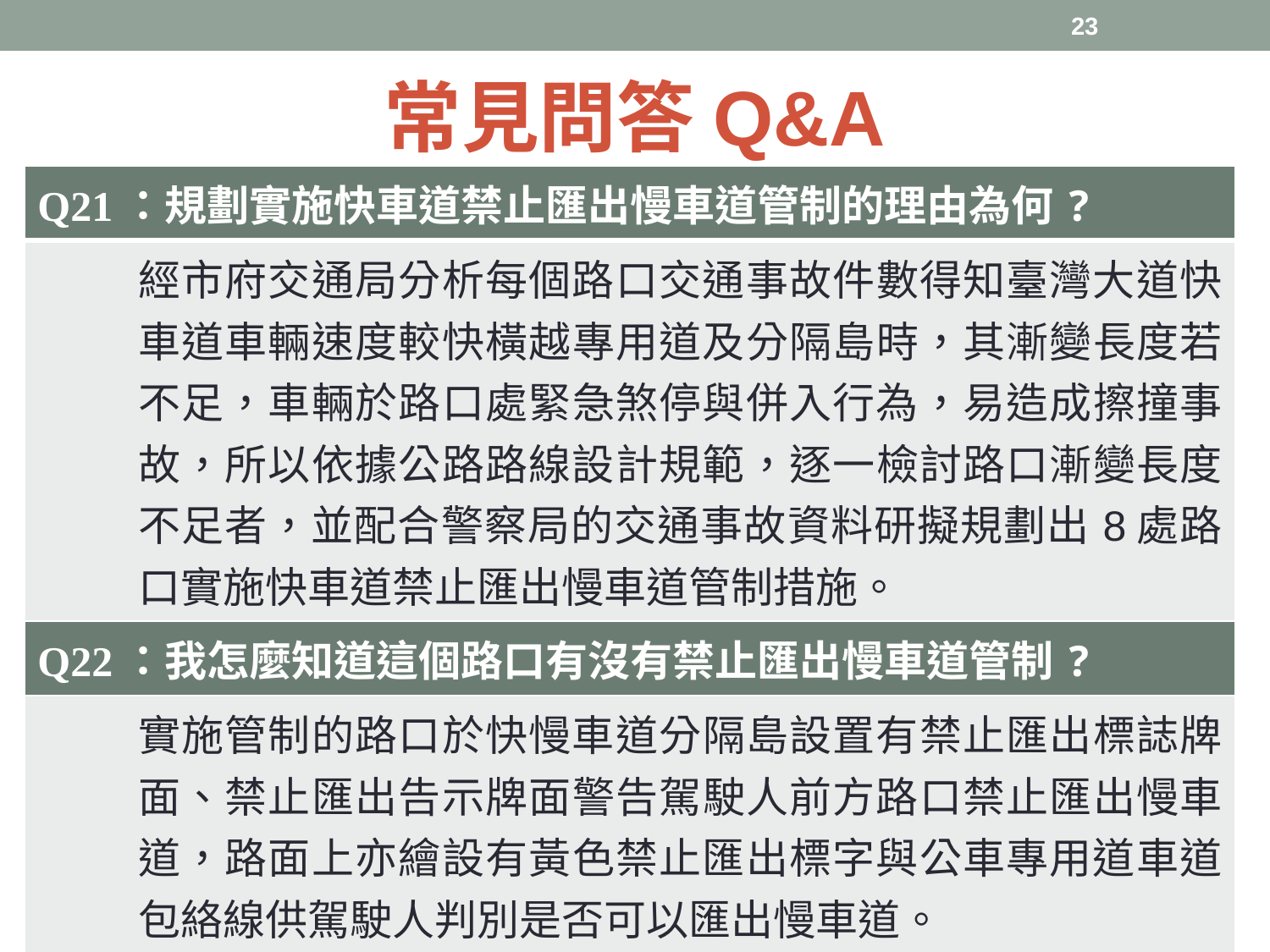

23
# 常見問答Q&A
| Q21：規劃實施快車道禁止匯出慢車道管制的理由為何? |
| --- |
| 經市府交通局分析每個路口交通事故件數得知臺灣大道快車道車輛速度較快橫越專用道及分隔島時，其漸變長度若不足，車輛於路口處緊急煞停與併入行為，易造成擦撞事故，所以依據公路路線設計規範，逐一檢討路口漸變長度不足者，並配合警察局的交通事故資料研擬規劃出8處路口實施快車道禁止匯出慢車道管制措施。 |
| Q22：我怎麼知道這個路口有沒有禁止匯出慢車道管制? |
| 實施管制的路口於快慢車道分隔島設置有禁止匯出標誌牌面、禁止匯出告示牌面警告駕駛人前方路口禁止匯出慢車道，路面上亦繪設有黃色禁止匯出標字與公車專用道車道包絡線供駕駛人判別是否可以匯出慢車道。 |